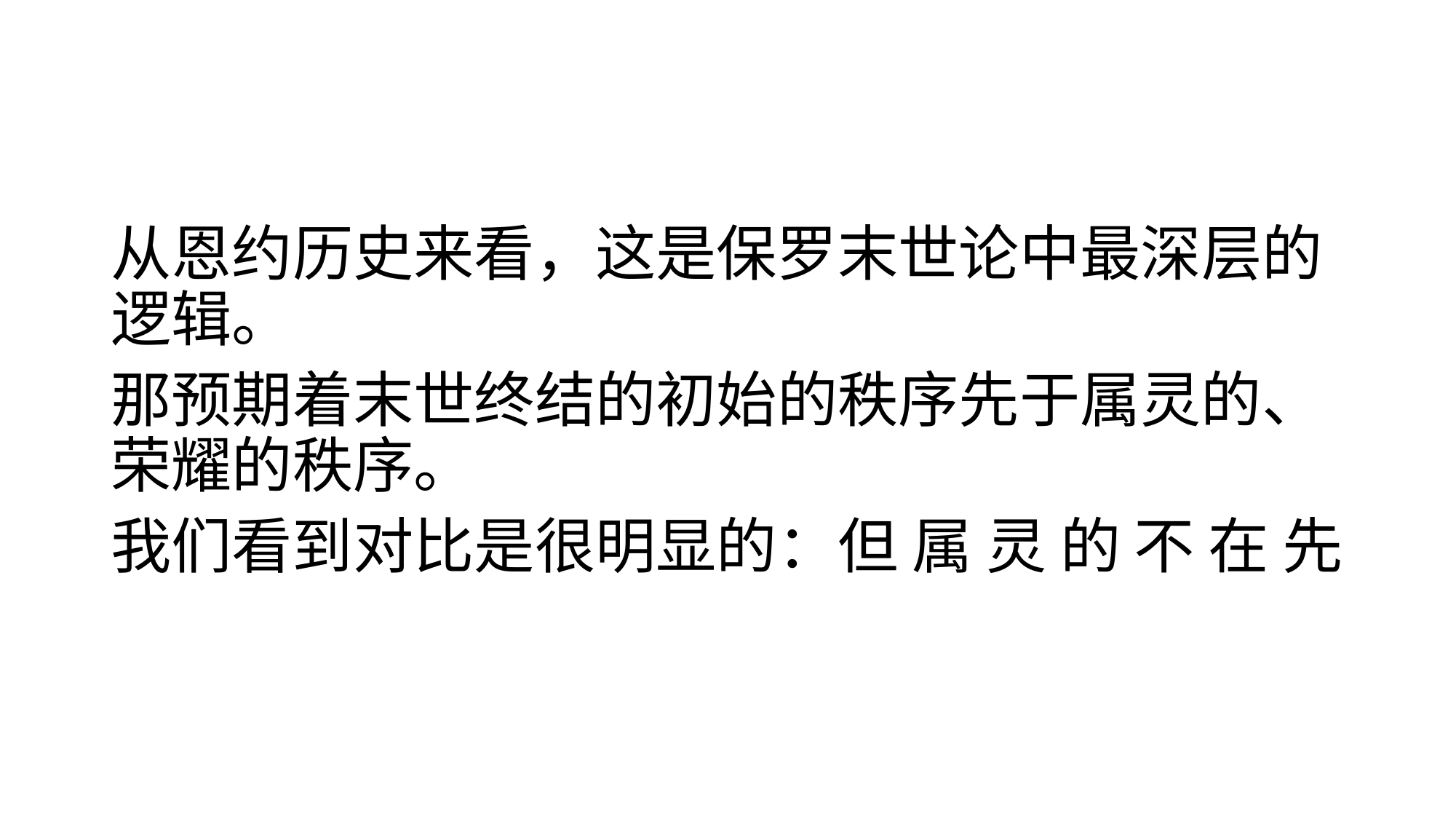

#
从恩约历史来看，这是保罗末世论中最深层的逻辑。
那预期着末世终结的初始的秩序先于属灵的、荣耀的秩序。
我们看到对比是很明显的：但 属 灵 的 不 在 先